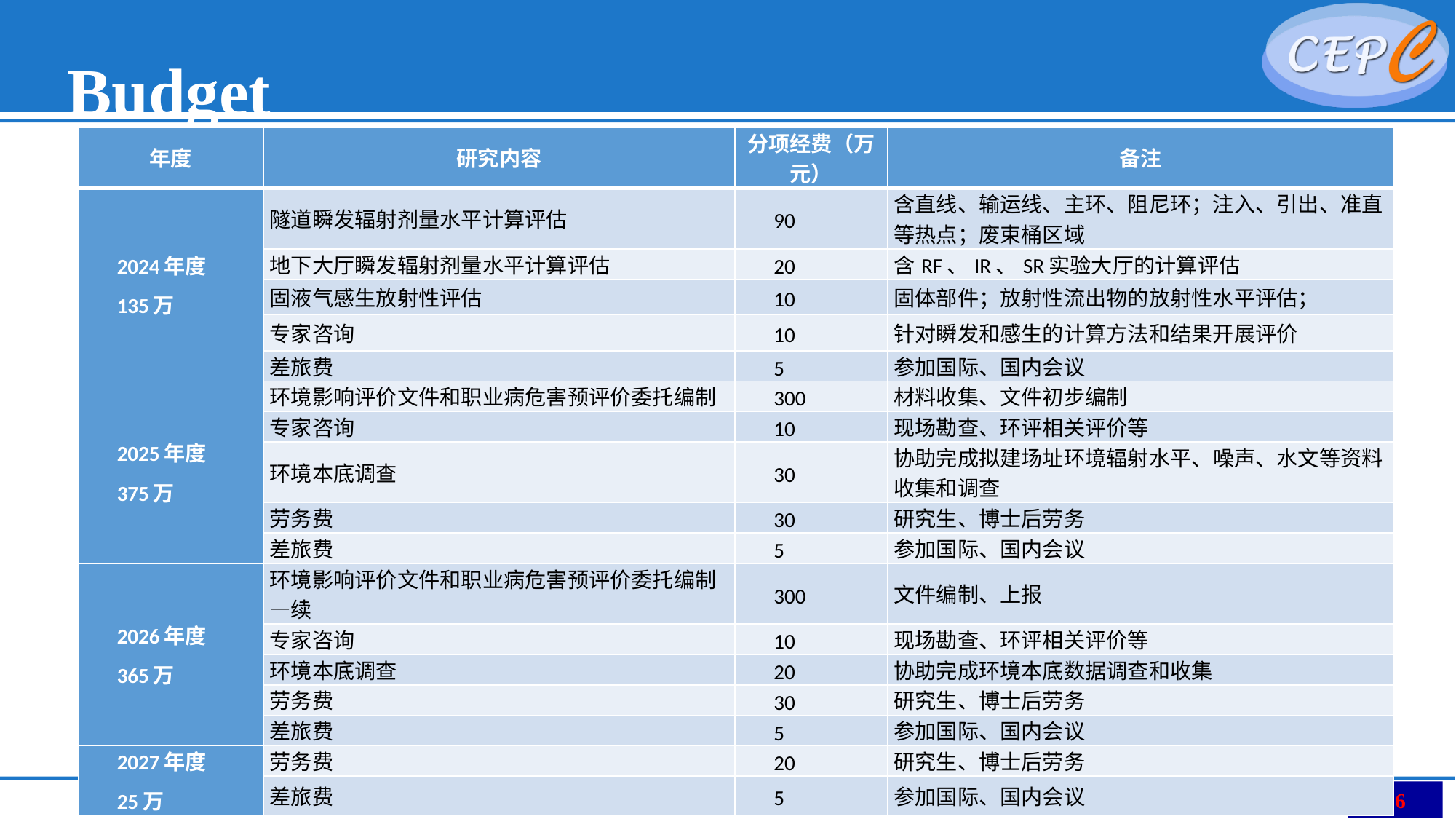

# Budget
| 年度 | 研究内容 | 分项经费（万元） | 备注 |
| --- | --- | --- | --- |
| 2024年度 135万 | 隧道瞬发辐射剂量水平计算评估 | 90 | 含直线、输运线、主环、阻尼环；注入、引出、准直等热点；废束桶区域 |
|  | 地下大厅瞬发辐射剂量水平计算评估 | 20 | 含RF、IR、SR实验大厅的计算评估 |
|  | 固液气感生放射性评估 | 10 | 固体部件；放射性流出物的放射性水平评估； |
|  | 专家咨询 | 10 | 针对瞬发和感生的计算方法和结果开展评价 |
|  | 差旅费 | 5 | 参加国际、国内会议 |
| 2025年度 375万 | 环境影响评价文件和职业病危害预评价委托编制 | 300 | 材料收集、文件初步编制 |
|  | 专家咨询 | 10 | 现场勘查、环评相关评价等 |
|  | 环境本底调查 | 30 | 协助完成拟建场址环境辐射水平、噪声、水文等资料收集和调查 |
|  | 劳务费 | 30 | 研究生、博士后劳务 |
|  | 差旅费 | 5 | 参加国际、国内会议 |
| 2026年度 365万 | 环境影响评价文件和职业病危害预评价委托编制—续 | 300 | 文件编制、上报 |
|  | 专家咨询 | 10 | 现场勘查、环评相关评价等 |
|  | 环境本底调查 | 20 | 协助完成环境本底数据调查和收集 |
|  | 劳务费 | 30 | 研究生、博士后劳务 |
|  | 差旅费 | 5 | 参加国际、国内会议 |
| 2027年度 25万 | 劳务费 | 20 | 研究生、博士后劳务 |
|  | 差旅费 | 5 | 参加国际、国内会议 |